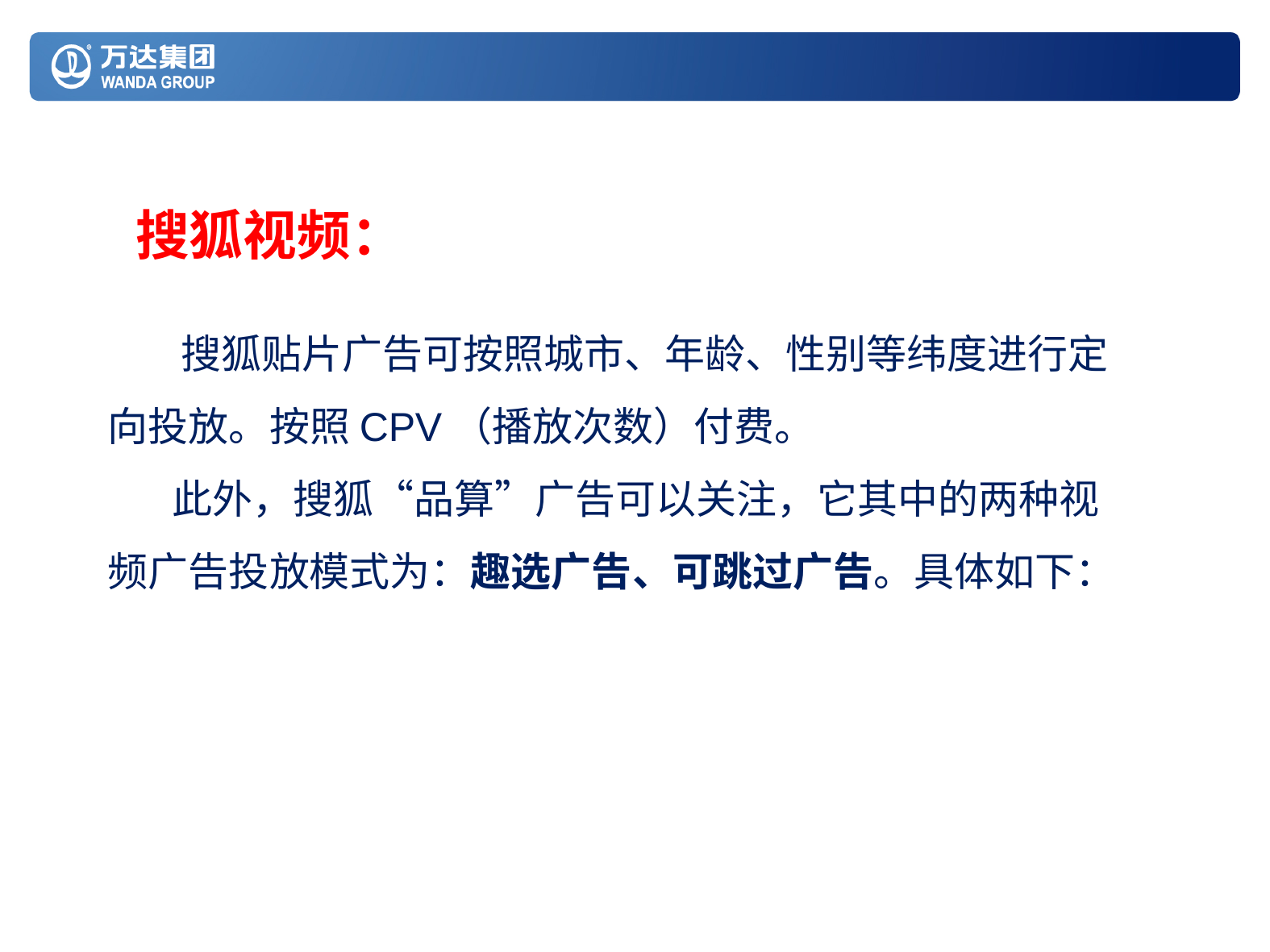

搜狐视频：

       搜狐贴片广告可按照城市、年龄、性别等纬度进行定向投放。按照CPV（播放次数）付费。
      此外，搜狐“品算”广告可以关注，它其中的两种视频广告投放模式为：趣选广告、可跳过广告。具体如下：